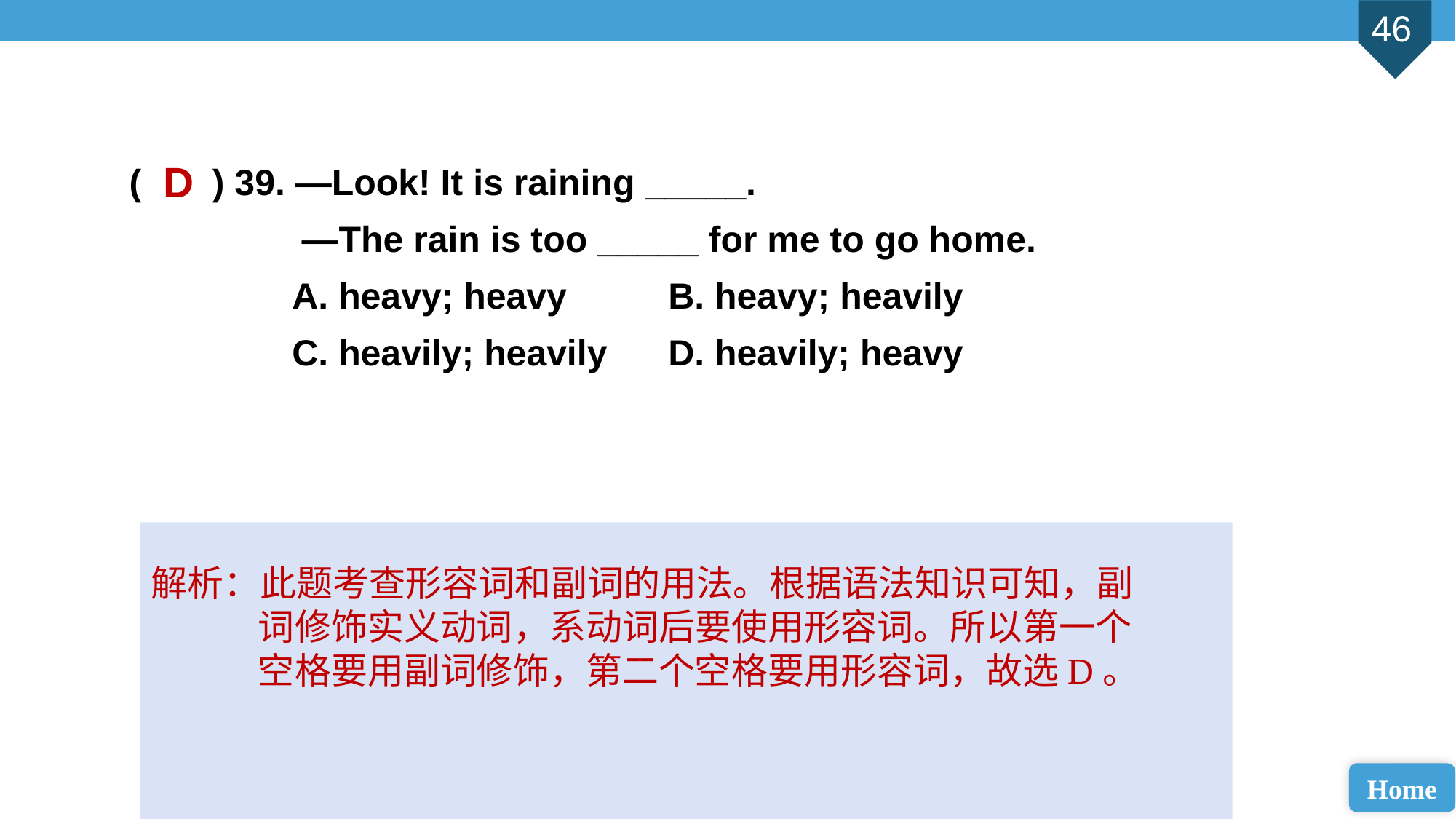

(       ) 39. —Look! It is raining _____.
                 —The rain is too _____ for me to go home.
                A. heavy; heavy          B. heavy; heavily
                C. heavily; heavily      D. heavily; heavy
D

解析：此题考查形容词和副词的用法。根据语法知识可知，副词修饰实义动词，系动词后要使用形容词。所以第一个空格要用副词修饰，第二个空格要用形容词，故选D。